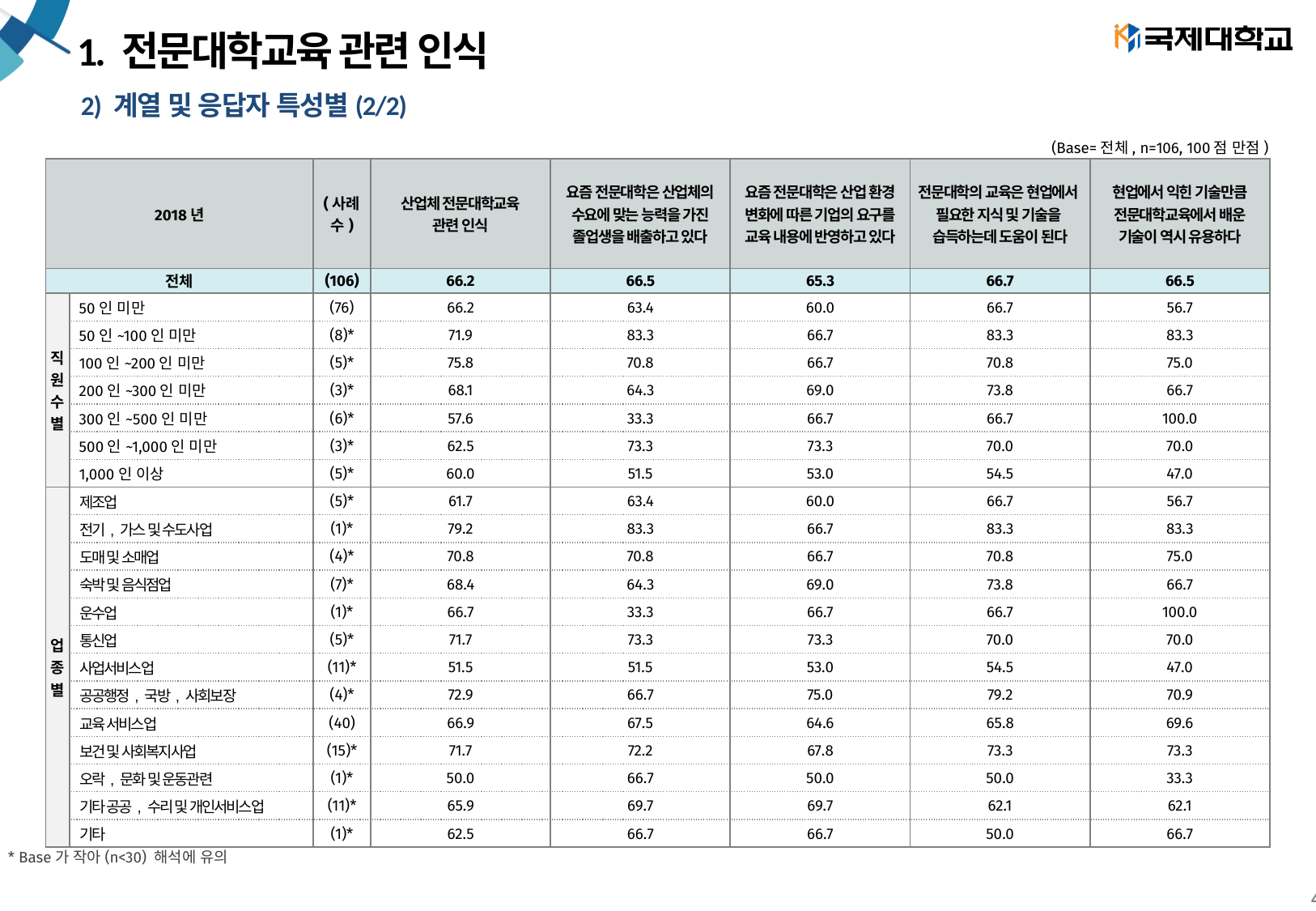

# 1. 전문대학교육 관련 인식
2) 계열 및 응답자 특성별(2/2)
(Base=전체, n=106, 100점 만점)
| 2018년 |  | (사례수) | 산업체 전문대학교육 관련 인식 | 요즘 전문대학은 산업체의 수요에 맞는 능력을 가진 졸업생을 배출하고 있다 | 요즘 전문대학은 산업 환경 변화에 따른 기업의 요구를 교육 내용에 반영하고 있다 | 전문대학의 교육은 현업에서 필요한 지식 및 기술을 습득하는데 도움이 된다 | 현업에서 익힌 기술만큼 전문대학교육에서 배운 기술이 역시 유용하다 |
| --- | --- | --- | --- | --- | --- | --- | --- |
| 전체 |  | (106) | 66.2 | 66.5 | 65.3 | 66.7 | 66.5 |
| 직원수별 | 50인 미만 | (76) | 66.2 | 63.4 | 60.0 | 66.7 | 56.7 |
|  | 50인~100인 미만 | (8)\* | 71.9 | 83.3 | 66.7 | 83.3 | 83.3 |
|  | 100인~200인 미만 | (5)\* | 75.8 | 70.8 | 66.7 | 70.8 | 75.0 |
|  | 200인~300인 미만 | (3)\* | 68.1 | 64.3 | 69.0 | 73.8 | 66.7 |
|  | 300인~500인 미만 | (6)\* | 57.6 | 33.3 | 66.7 | 66.7 | 100.0 |
|  | 500인~1,000인 미만 | (3)\* | 62.5 | 73.3 | 73.3 | 70.0 | 70.0 |
|  | 1,000인 이상 | (5)\* | 60.0 | 51.5 | 53.0 | 54.5 | 47.0 |
| 업종별 | 제조업 | (5)\* | 61.7 | 63.4 | 60.0 | 66.7 | 56.7 |
|  | 전기, 가스 및 수도사업 | (1)\* | 79.2 | 83.3 | 66.7 | 83.3 | 83.3 |
|  | 도매 및 소매업 | (4)\* | 70.8 | 70.8 | 66.7 | 70.8 | 75.0 |
|  | 숙박 및 음식점업 | (7)\* | 68.4 | 64.3 | 69.0 | 73.8 | 66.7 |
|  | 운수업 | (1)\* | 66.7 | 33.3 | 66.7 | 66.7 | 100.0 |
|  | 통신업 | (5)\* | 71.7 | 73.3 | 73.3 | 70.0 | 70.0 |
|  | 사업서비스업 | (11)\* | 51.5 | 51.5 | 53.0 | 54.5 | 47.0 |
|  | 공공행정, 국방, 사회보장 | (4)\* | 72.9 | 66.7 | 75.0 | 79.2 | 70.9 |
|  | 교육 서비스업 | (40) | 66.9 | 67.5 | 64.6 | 65.8 | 69.6 |
|  | 보건 및 사회복지사업 | (15)\* | 71.7 | 72.2 | 67.8 | 73.3 | 73.3 |
|  | 오락, 문화 및 운동관련 | (1)\* | 50.0 | 66.7 | 50.0 | 50.0 | 33.3 |
|  | 기타 공공, 수리 및 개인서비스업 | (11)\* | 65.9 | 69.7 | 69.7 | 62.1 | 62.1 |
|  | 기타 | (1)\* | 62.5 | 66.7 | 66.7 | 50.0 | 66.7 |
* Base가 작아(n<30) 해석에 유의